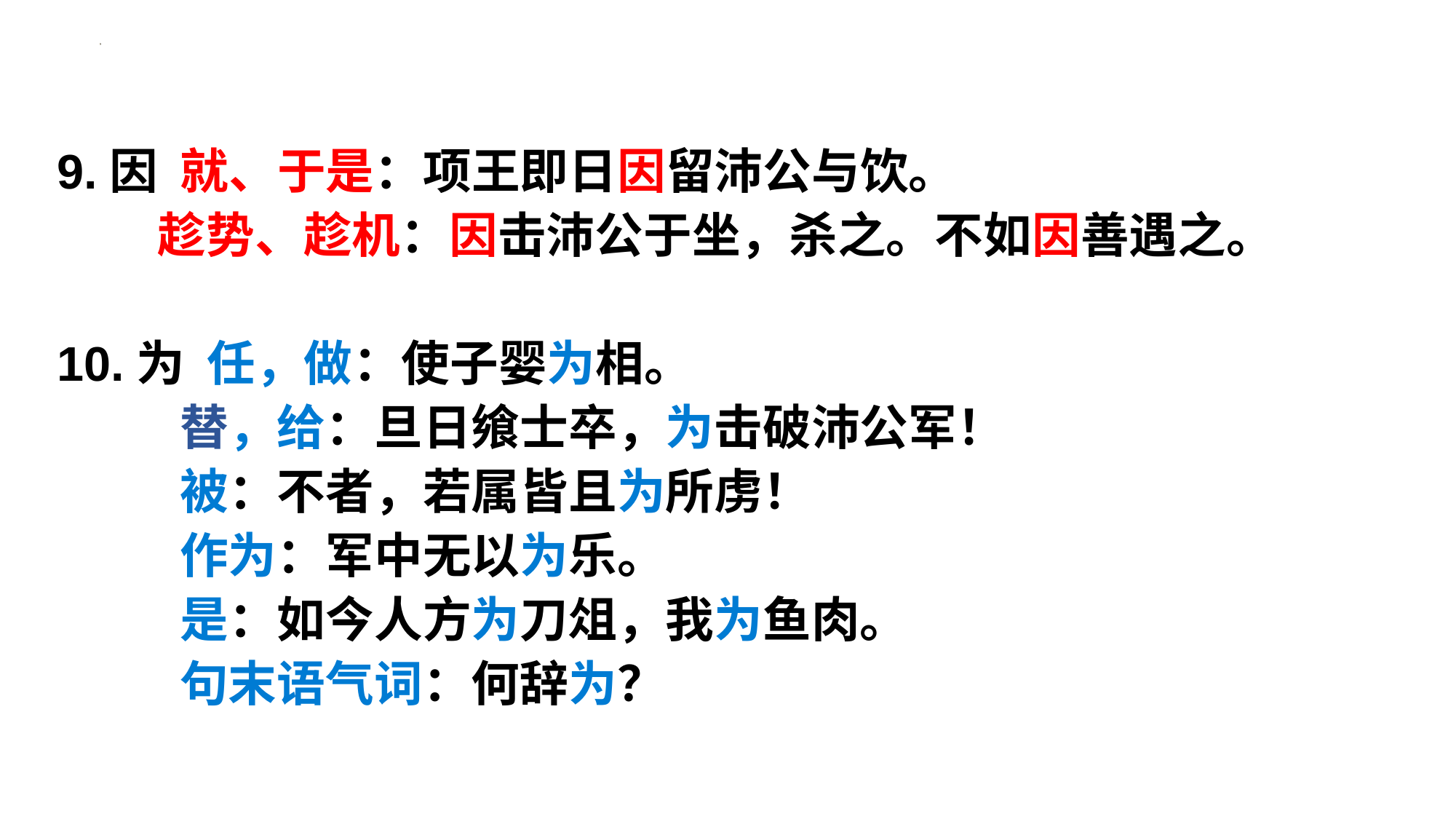

9.因  就、于是：项王即日因留沛公与饮。
        趁势、趁机：因击沛公于坐，杀之。不如因善遇之。

10.为  任，做：使子婴为相。
          替，给：旦日飨士卒，为击破沛公军！
          被：不者，若属皆且为所虏！
          作为：军中无以为乐。
          是：如今人方为刀俎，我为鱼肉。
          句末语气词：何辞为？